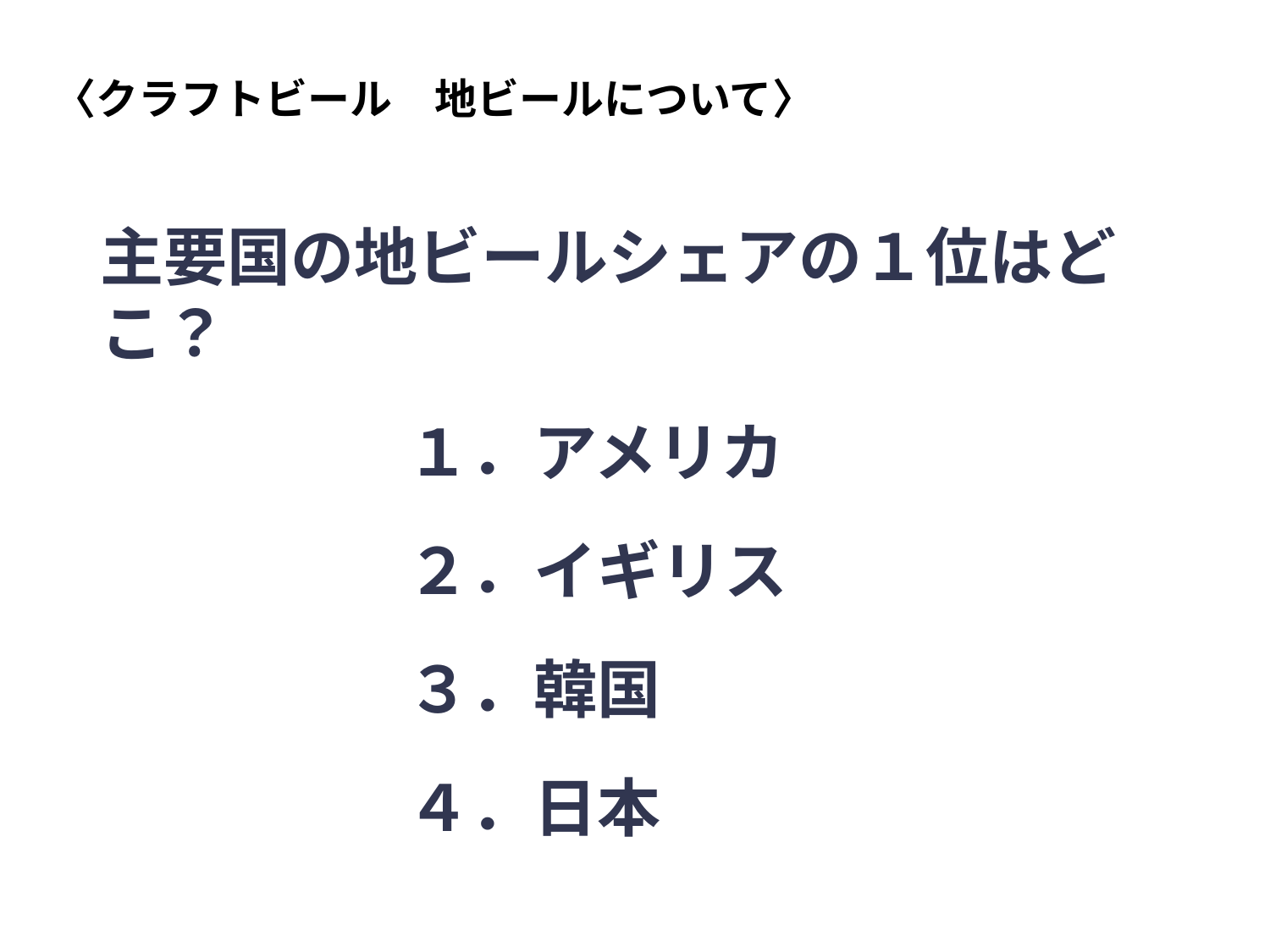

〈クラフトビール　地ビールについて〉
主要国の地ビールシェアの１位はどこ？
１．アメリカ

２．イギリス

３．韓国

４．日本